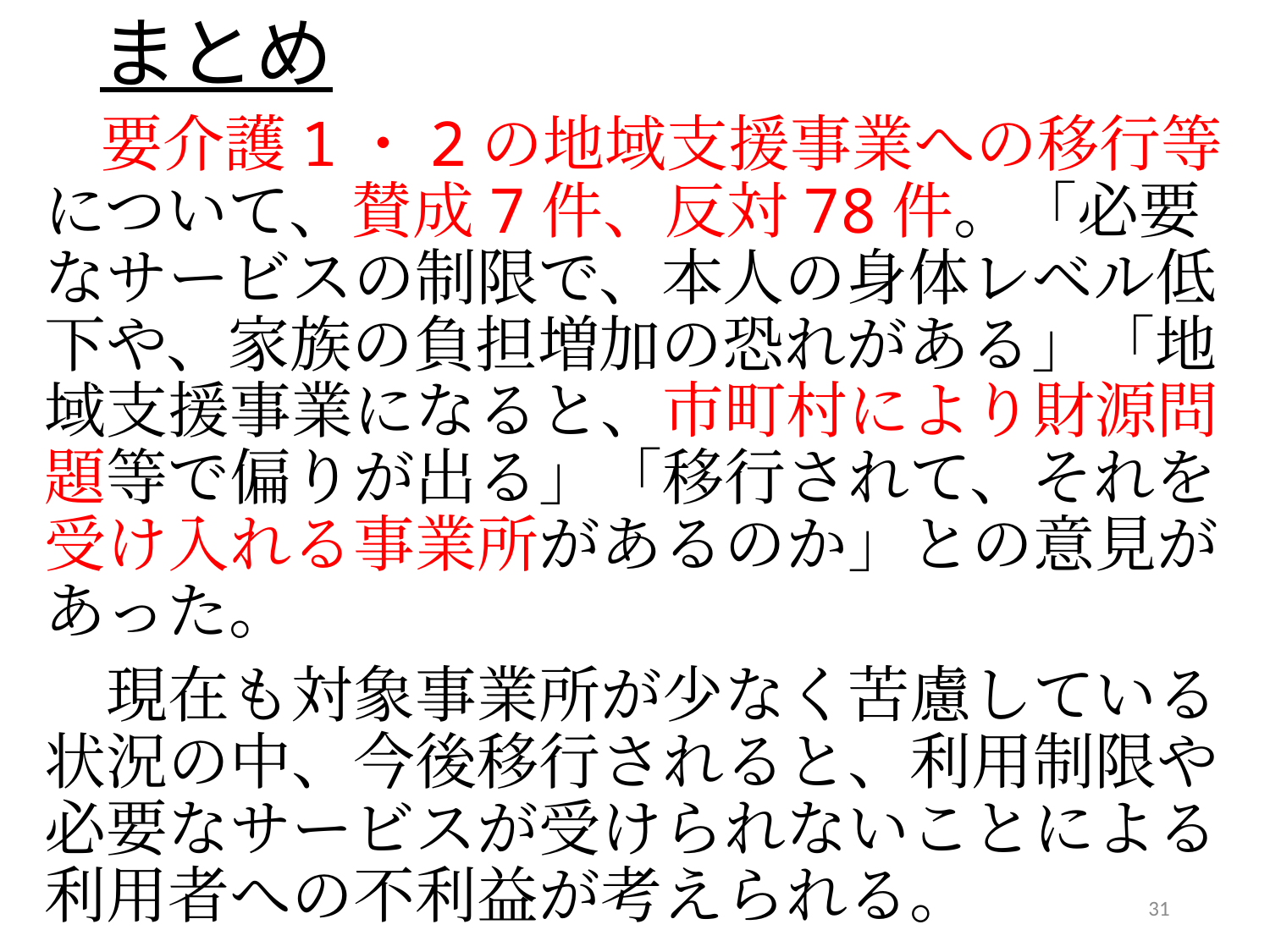

# まとめ
　要介護1・2の地域支援事業への移行等について、賛成7件、反対78件。「必要なサービスの制限で、本人の身体レベル低下や、家族の負担増加の恐れがある」「地域支援事業になると、市町村により財源問題等で偏りが出る」「移行されて、それを受け入れる事業所があるのか」との意見があった。
　現在も対象事業所が少なく苦慮している状況の中、今後移行されると、利用制限や必要なサービスが受けられないことによる利用者への不利益が考えられる。

31